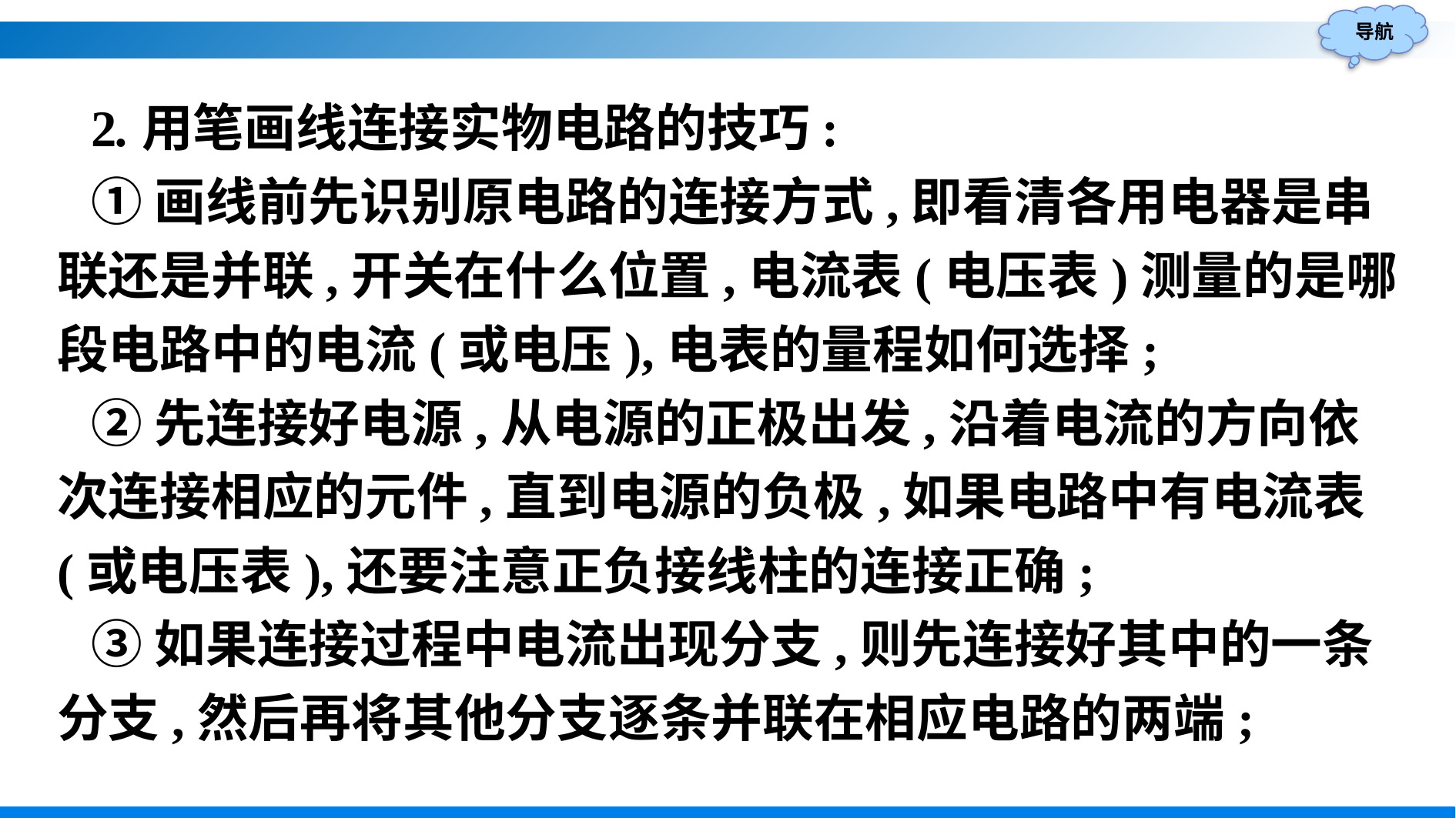

2.用笔画线连接实物电路的技巧:
①画线前先识别原电路的连接方式,即看清各用电器是串联还是并联,开关在什么位置,电流表(电压表)测量的是哪段电路中的电流(或电压),电表的量程如何选择;
②先连接好电源,从电源的正极出发,沿着电流的方向依次连接相应的元件,直到电源的负极,如果电路中有电流表(或电压表),还要注意正负接线柱的连接正确;
③如果连接过程中电流出现分支,则先连接好其中的一条分支,然后再将其他分支逐条并联在相应电路的两端;